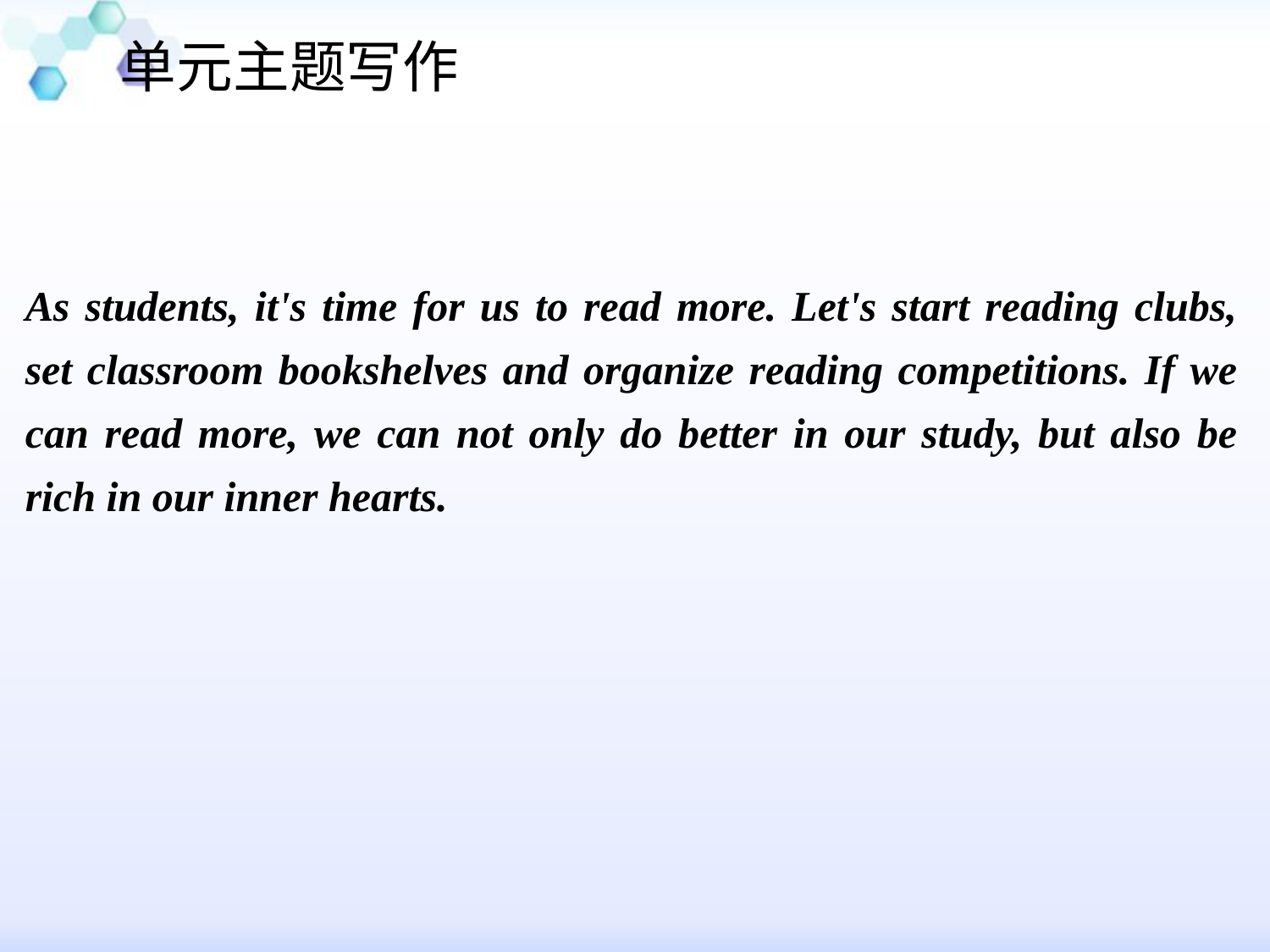

单元主题写作
#
As students, it's time for us to read more. Let's start reading clubs, set classroom bookshelves and organize reading competitions. If we can read more, we can not only do better in our study, but also be rich in our inner hearts.